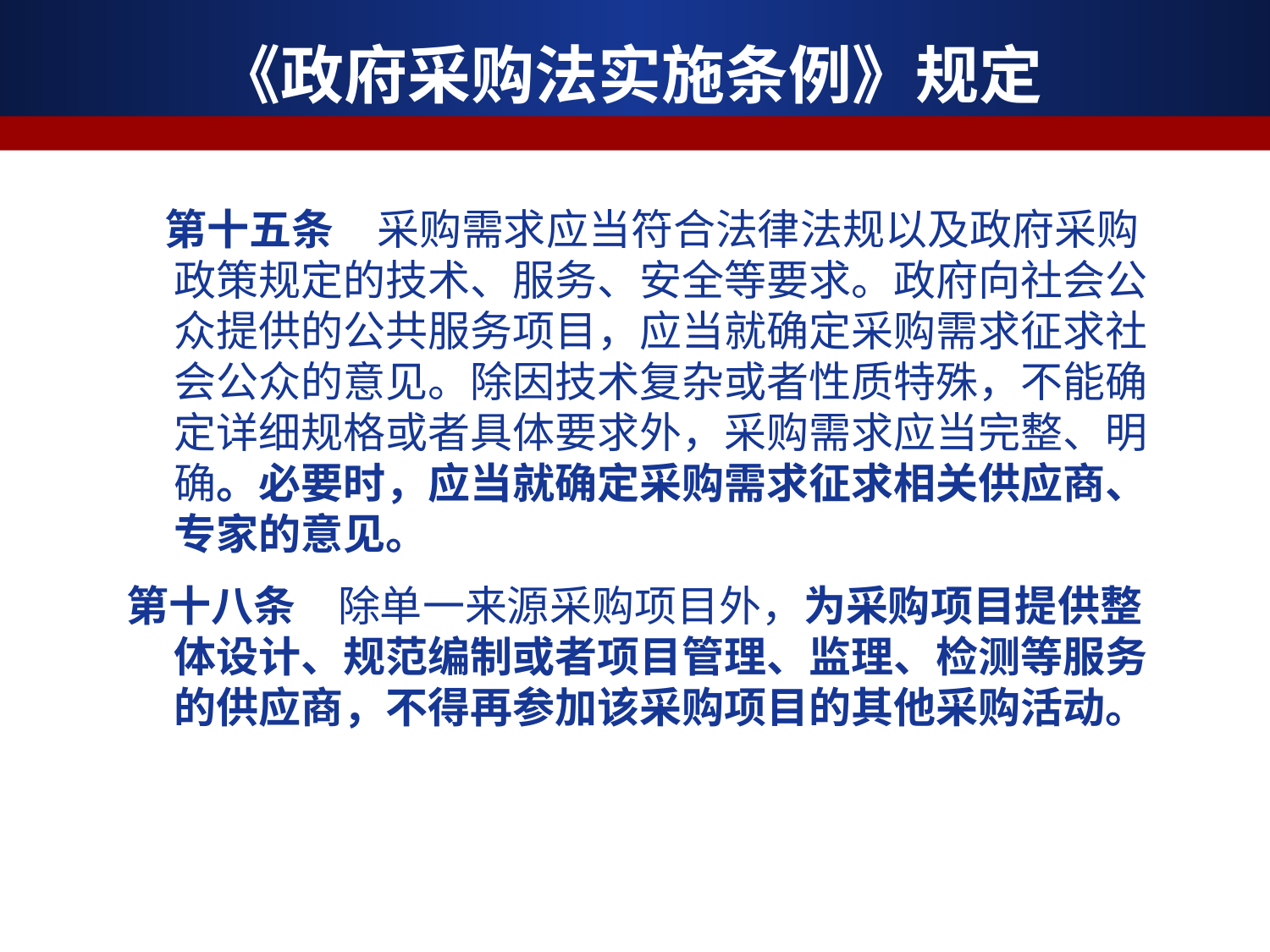

# 《政府采购法实施条例》规定
   第十五条　采购需求应当符合法律法规以及政府采购政策规定的技术、服务、安全等要求。政府向社会公众提供的公共服务项目，应当就确定采购需求征求社会公众的意见。除因技术复杂或者性质特殊，不能确定详细规格或者具体要求外，采购需求应当完整、明确。必要时，应当就确定采购需求征求相关供应商、专家的意见。
第十八条　除单一来源采购项目外，为采购项目提供整体设计、规范编制或者项目管理、监理、检测等服务的供应商，不得再参加该采购项目的其他采购活动。